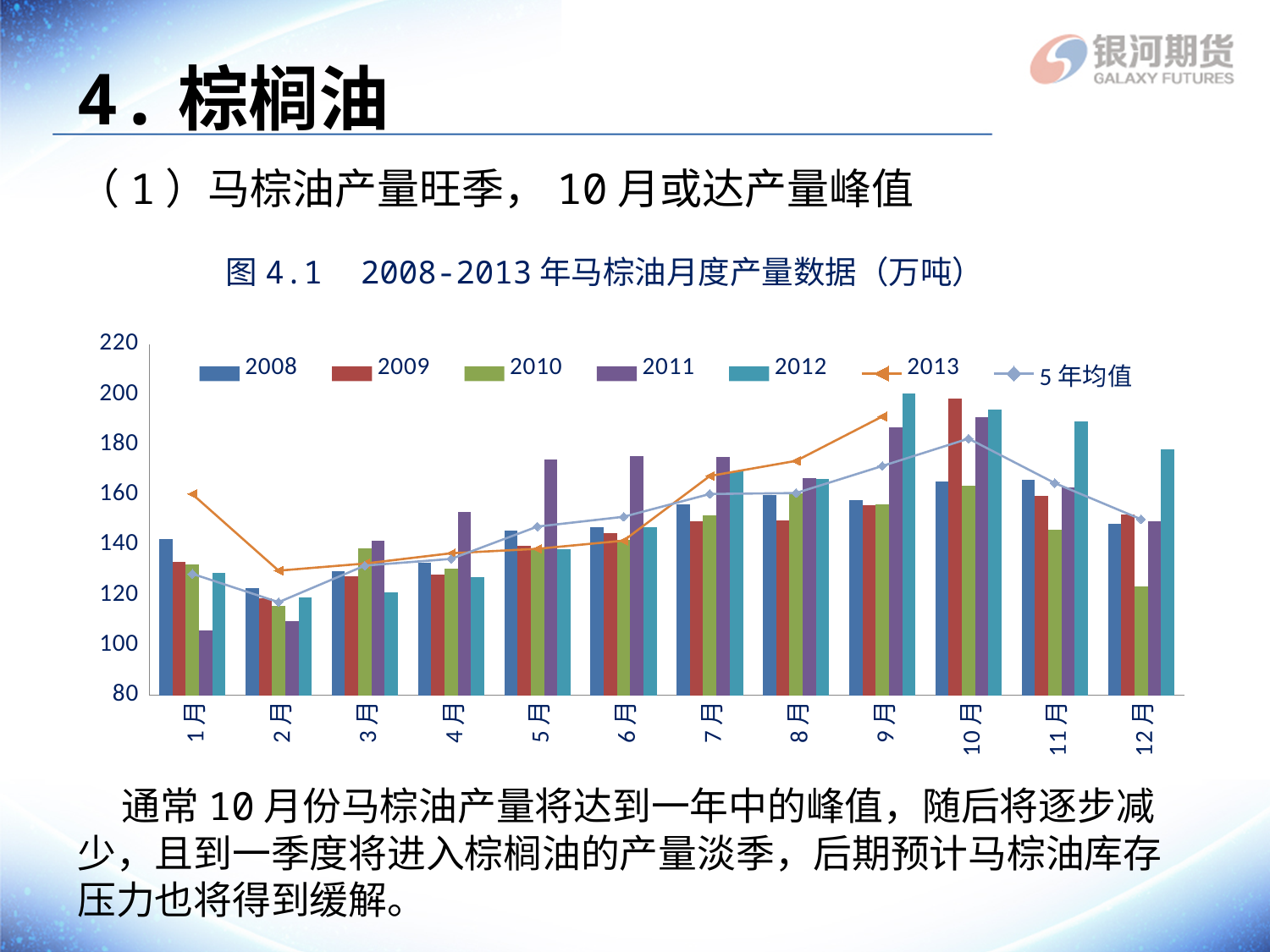

# 4.棕榈油
（1）马棕油产量旺季，10月或达产量峰值
图4.1  2008-2013年马棕油月度产量数据（万吨）

### Chart

| Category | 2008 | 2009 | 2010 | 2011 | 2012 | 2013 | 5年均值 |
|---|---|---|---|---|---|---|---|
| 1月 | 142.4244000000002 | 133.0195 | 132.1244 | 105.79610000000002 | 128.8294000000002 | 160.24919999999995 | 128.43876 |
| 2月 | 122.7969 | 118.7381 | 115.6814 | 109.4339 | 118.8356 | 129.6824000000002 | 117.09718000000002 |
| 3月 | 129.471 | 127.5822 | 138.7234 | 141.6403 | 121.12569999999998 | 132.5101 | 131.70852 |
| 4月 | 132.7591 | 128.1852 | 130.6228 | 152.9985 | 127.26260000000002 | 136.6544 | 134.36564 |
| 5月 | 145.7878 | 139.5275 | 138.5854000000002 | 174.1847 | 138.37349999999998 | 138.43300000000002 | 147.29178 |
| 6月 | 146.8921000000002 | 144.7926 | 141.9856 | 175.3191 | 147.0648 | 141.6826 | 151.21084 |
| 7月 | 156.0215 | 149.29579999999999 | 151.8896 | 175.12630000000001 | 169.1916 | 167.4857 | 160.30496 |
| 8月 | 160.0214000000002 | 149.6073 | 160.642 | 166.72299999999998 | 166.4249 | 173.5292 | 160.68372 |
| 9月 | 157.9442 | 155.7764 | 156.2912 | 186.91750000000002 | 200.4238 | 191.22369999999998 | 171.47062 |
| 10月 | 165.2071 | 198.40359999999998 | 163.6486 | 190.8422000000002 | 193.84300000000002 | None | 182.38890000000026 |
| 11月 | 165.8417 | 159.5592 | 145.90300000000002 | 162.7774 | 189.11319999999998 | None | 164.6389 |
| 12月 | 148.27689999999998 | 152.0063 | 123.2607 | 149.48930000000001 | 178.02620000000007 | None | 150.21187999999998 |
    通常10月份马棕油产量将达到一年中的峰值，随后将逐步减少，且到一季度将进入棕榈油的产量淡季，后期预计马棕油库存压力也将得到缓解。